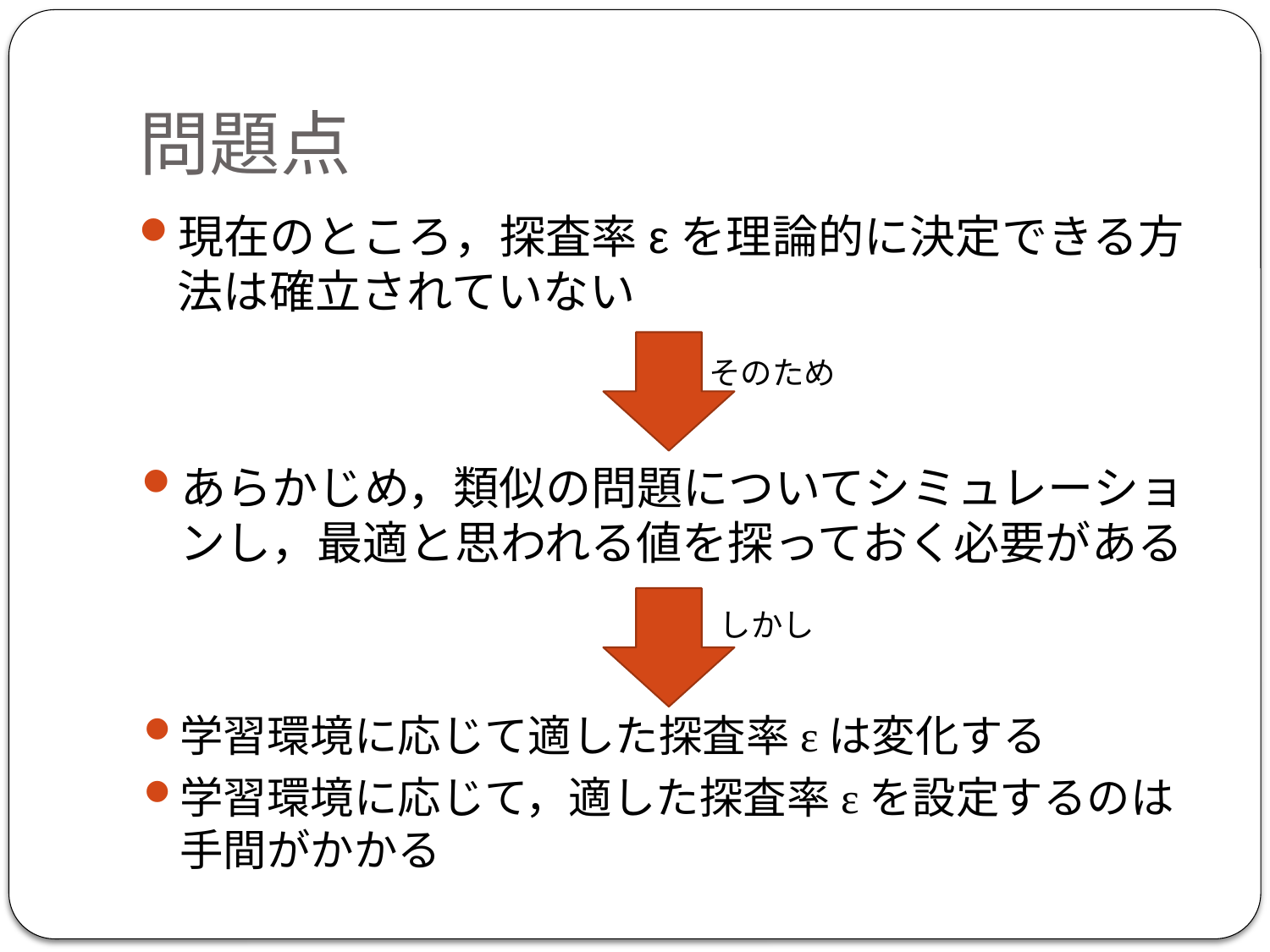

# 問題点
現在のところ，探査率εを理論的に決定できる方法は確立されていない

そのため
あらかじめ，類似の問題についてシミュレーションし，最適と思われる値を探っておく必要がある

しかし
学習環境に応じて適した探査率εは変化する
学習環境に応じて，適した探査率εを設定するのは手間がかかる